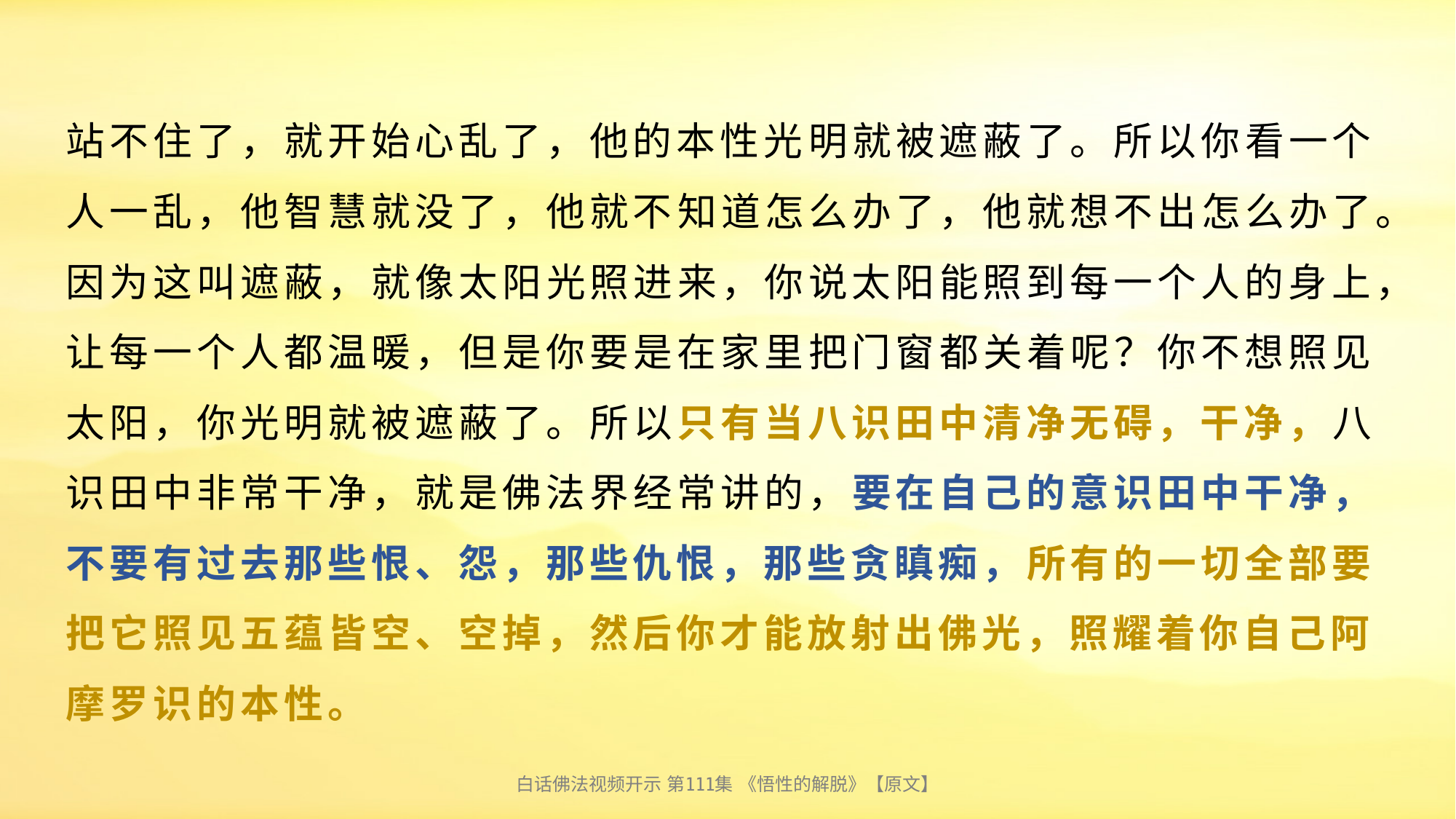

# 站不住了，就开始心乱了，他的本性光明就被遮蔽了。所以你看一个人一乱，他智慧就没了，他就不知道怎么办了，他就想不出怎么办了。因为这叫遮蔽，就像太阳光照进来，你说太阳能照到每一个人的身上，让每一个人都温暖，但是你要是在家里把门窗都关着呢？你不想照见太阳，你光明就被遮蔽了。所以只有当八识田中清净无碍，干净，八识田中非常干净，就是佛法界经常讲的，要在自己的意识田中干净，不要有过去那些恨、怨，那些仇恨，那些贪瞋痴，所有的一切全部要把它照见五蕴皆空、空掉，然后你才能放射出佛光，照耀着你自己阿摩罗识的本性。
白话佛法视频开示 第111集 《悟性的解脱》【原文】